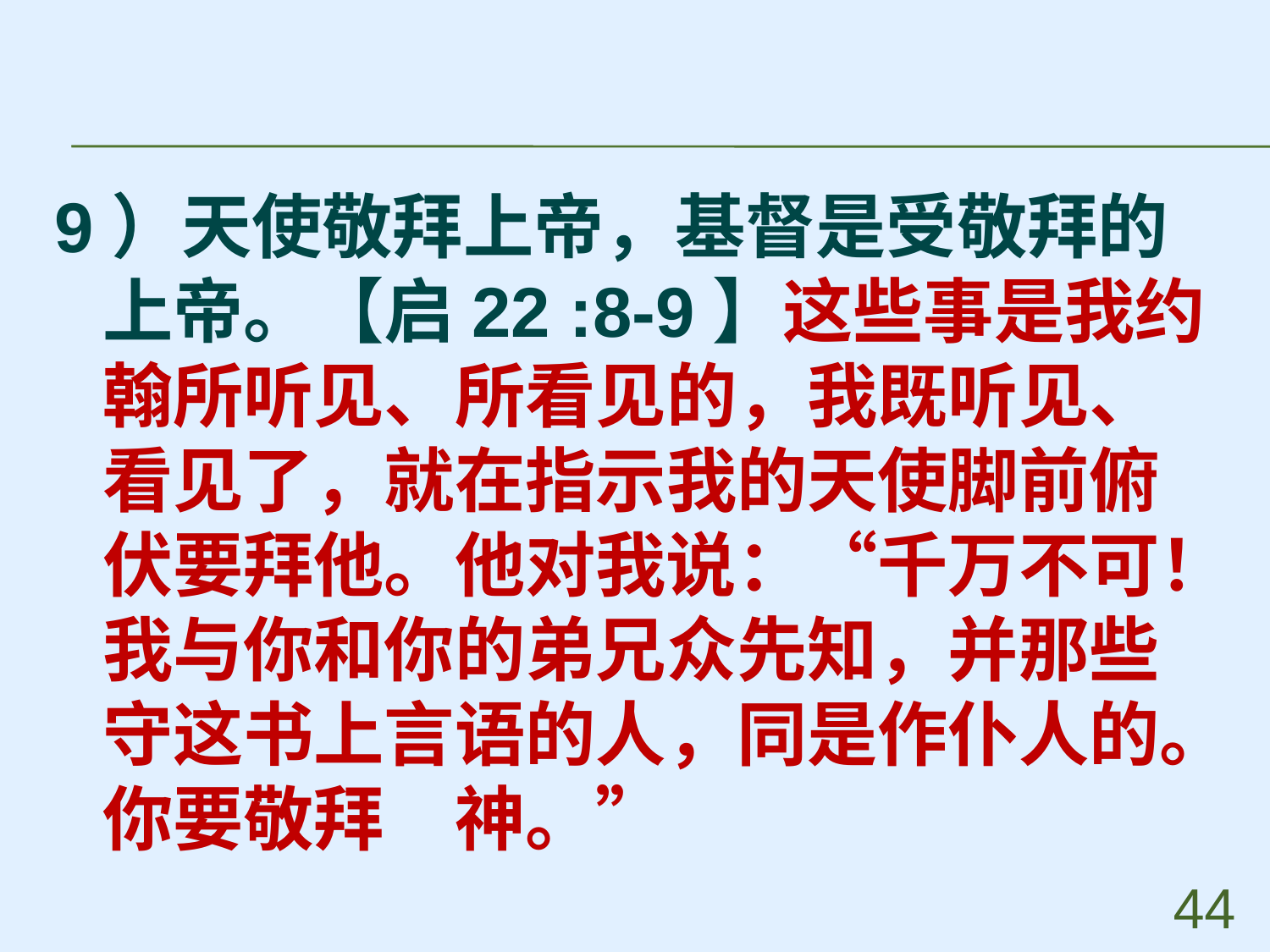

#
9）天使敬拜上帝，基督是受敬拜的上帝。【启22 :8-9】这些事是我约翰所听见、所看见的，我既听见、看见了，就在指示我的天使脚前俯伏要拜他。他对我说：“千万不可！我与你和你的弟兄众先知，并那些守这书上言语的人，同是作仆人的。你要敬拜　神。”
44